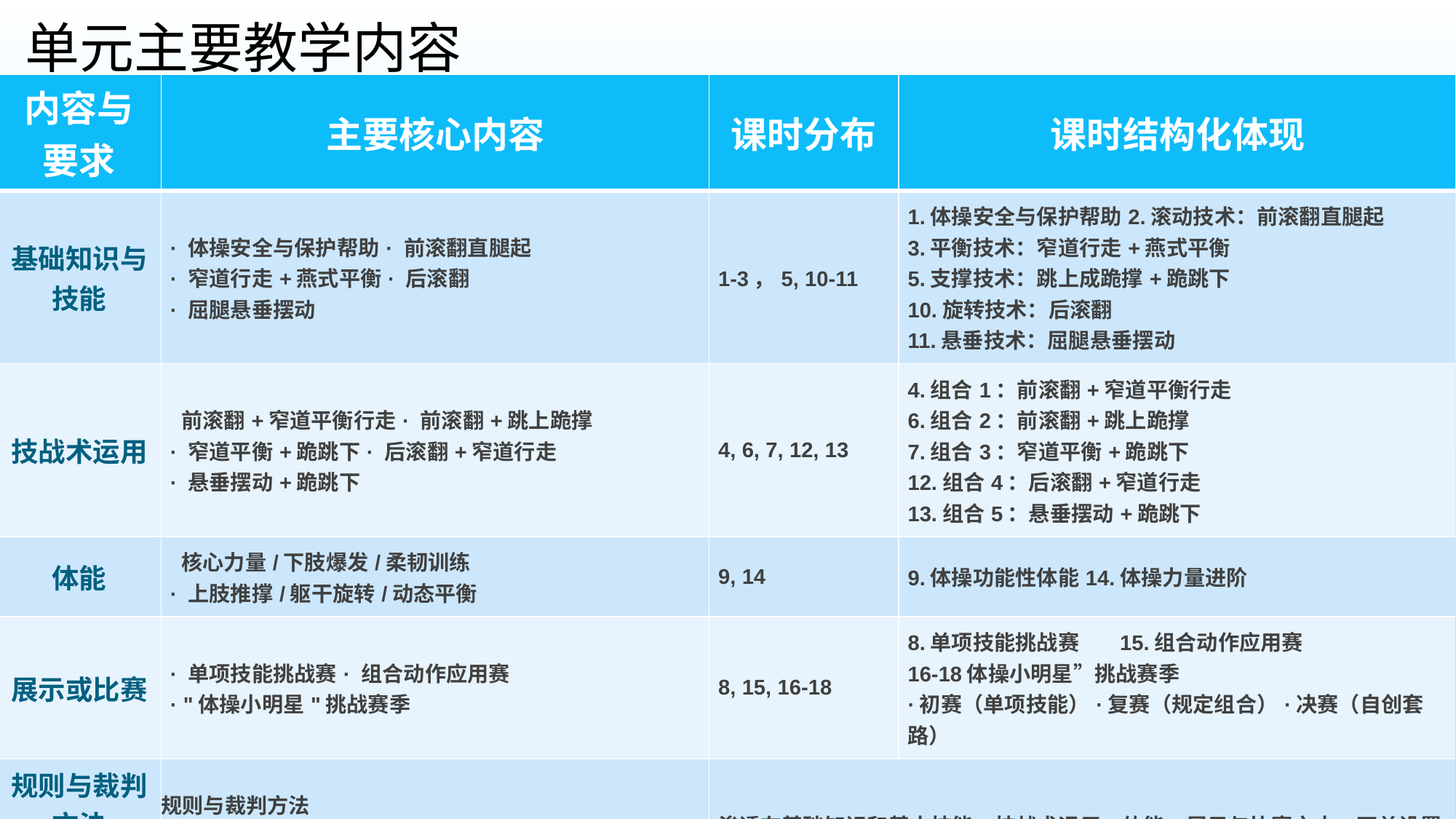

单元主要教学内容
| 内容与要求 | 主要核心内容 | 课时分布 | 课时结构化体现 |
| --- | --- | --- | --- |
| 基础知识与技能 | · 体操安全与保护帮助· 前滚翻直腿起 · 窄道行走+燕式平衡· 后滚翻 · 屈腿悬垂摆动 | 1-3，5, 10-11 | 1.体操安全与保护帮助2.滚动技术：前滚翻直腿起 3.平衡技术：窄道行走+燕式平衡 5.支撑技术：跳上成跪撑+跪跳下 10.旋转技术：后滚翻 11.悬垂技术：屈腿悬垂摆动 |
| 技战术运用 | 前滚翻+窄道平衡行走· 前滚翻+跳上跪撑 · 窄道平衡+跪跳下· 后滚翻+窄道行走 · 悬垂摆动+跪跳下 | 4, 6, 7, 12, 13 | 4.组合1：前滚翻+窄道平衡行走 6.组合2：前滚翻+跳上跪撑 7.组合3：窄道平衡+跪跳下 12.组合4：后滚翻+窄道行走 13.组合5：悬垂摆动+跪跳下 |
| 体能 | 核心力量/下肢爆发/柔韧训练 · 上肢推撑/躯干旋转/动态平衡 | 9, 14 | 9.体操功能性体能14.体操力量进阶 |
| 展示或比赛 | · 单项技能挑战赛· 组合动作应用赛 · "体操小明星"挑战赛季 | 8, 15, 16-18 | 8.单项技能挑战赛 15.组合动作应用赛 16-18体操小明星”挑战赛季 ·初赛（单项技能）·复赛（规定组合）·决赛（自创套路） |
| 规则与裁判方法 | 规则与裁判方法 | 渗透在基础知识和基本技能、技战术运用、体能、展示与比赛之中，不单设置课时 |  |
| 观赏与评价 | · 动作创意性· 表现力· 同伴协作 |  |  |